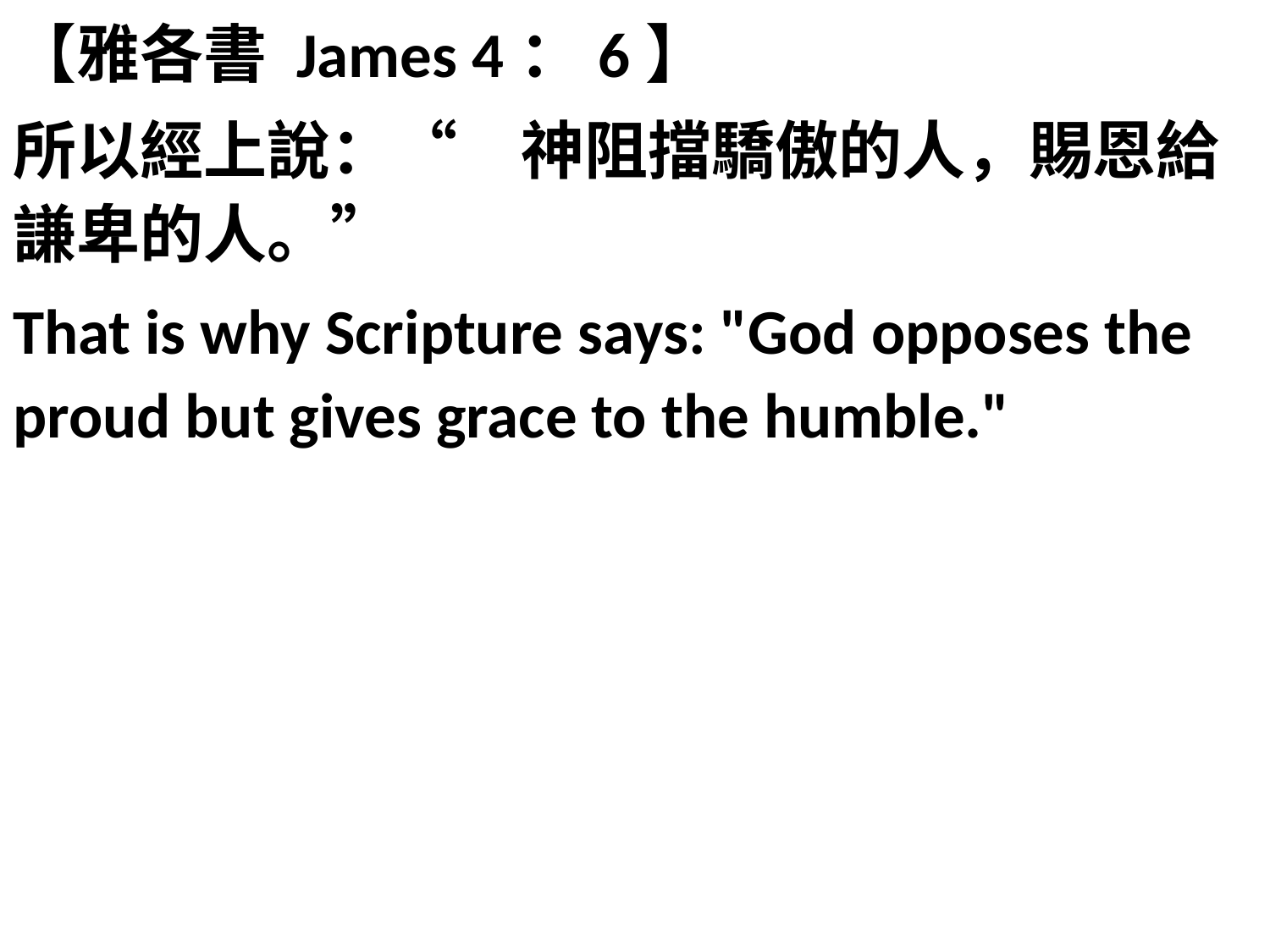

【雅各書 James 4：6】
所以經上說：“　神阻擋驕傲的人，賜恩給謙卑的人。”
That is why Scripture says: "God opposes the proud but gives grace to the humble."